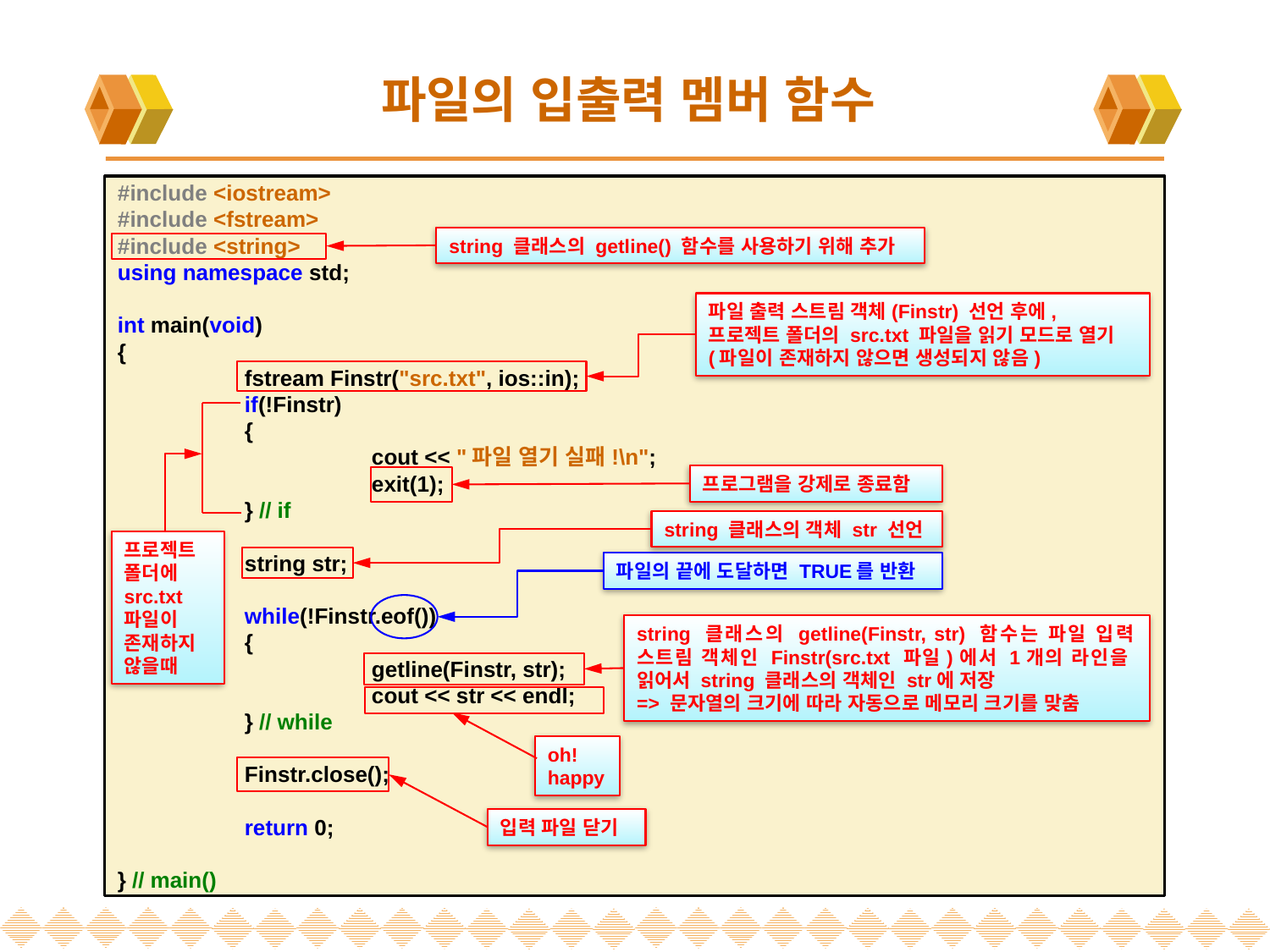

# 파일의 입출력 멤버 함수
#include <iostream>
#include <fstream>
#include <string>
using namespace std;

int main(void)
{
	fstream Finstr("src.txt", ios::in);
	if(!Finstr)
	{
		cout << "파일 열기 실패!\n";
		exit(1);
	} // if

	string str;

	while(!Finstr.eof())
	{
		getline(Finstr, str);
		cout << str << endl;
	} // while

	Finstr.close();

	return 0;

} // main()
string 클래스의 getline() 함수를 사용하기 위해 추가

파일 출력 스트림 객체(Finstr) 선언 후에,
프로젝트 폴더의 src.txt 파일을 읽기 모드로 열기
(파일이 존재하지 않으면 생성되지 않음)

프로그램을 강제로 종료함

string 클래스의 객체 str 선언
프로젝트
폴더에
src.txt
파일이
존재하지
않을때

파일의 끝에 도달하면 TRUE를 반환

string 클래스의 getline(Finstr, str) 함수는 파일 입력
스트림 객체인 Finstr(src.txt 파일)에서 1개의 라인을
읽어서 string 클래스의 객체인 str에 저장
=> 문자열의 크기에 따라 자동으로 메모리 크기를 맞춤

oh!
happy

입력 파일 닫기